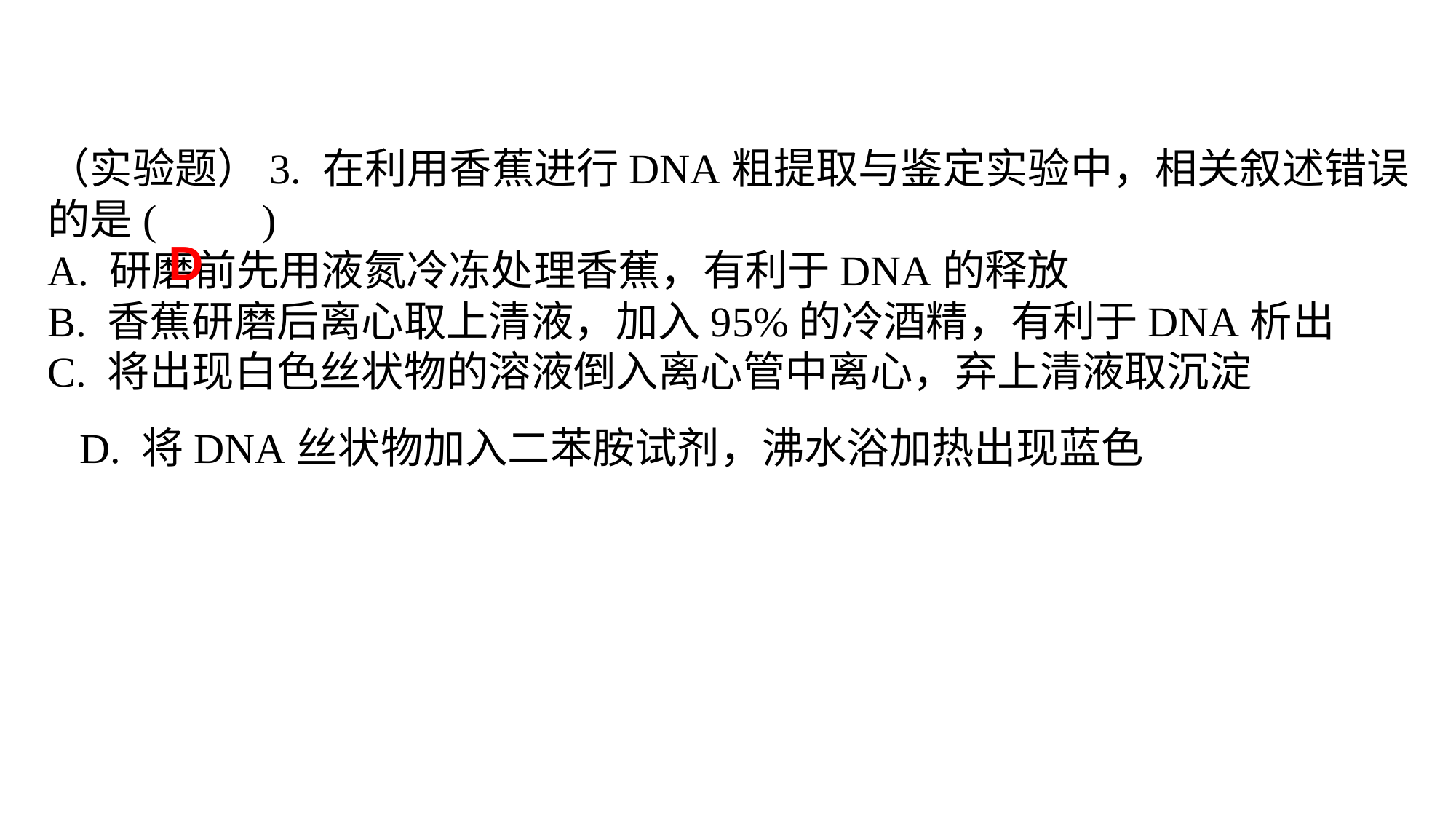

（实验题）3. 在利用香蕉进行DNA粗提取与鉴定实验中，相关叙述错误的是(　　)A. 研磨前先用液氮冷冻处理香蕉，有利于DNA的释放B. 香蕉研磨后离心取上清液，加入95%的冷酒精，有利于DNA析出C. 将出现白色丝状物的溶液倒入离心管中离心，弃上清液取沉淀D. 将DNA丝状物加入二苯胺试剂，沸水浴加热出现蓝色
D